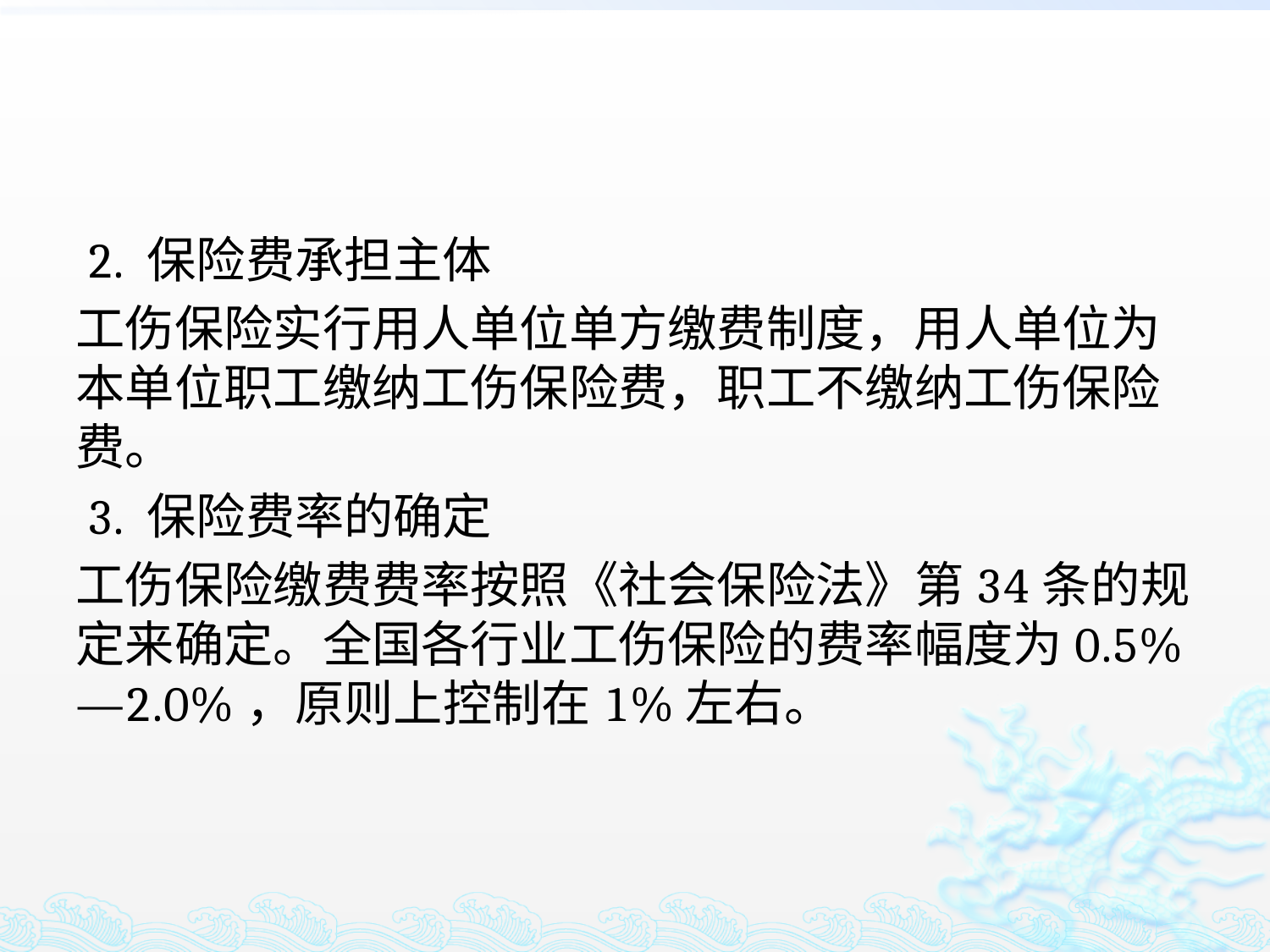

#
 2. 保险费承担主体
工伤保险实行用人单位单方缴费制度，用人单位为本单位职工缴纳工伤保险费，职工不缴纳工伤保险费。
 3. 保险费率的确定
工伤保险缴费费率按照《社会保险法》第34条的规定来确定。全国各行业工伤保险的费率幅度为0.5%—2.0%，原则上控制在1%左右。